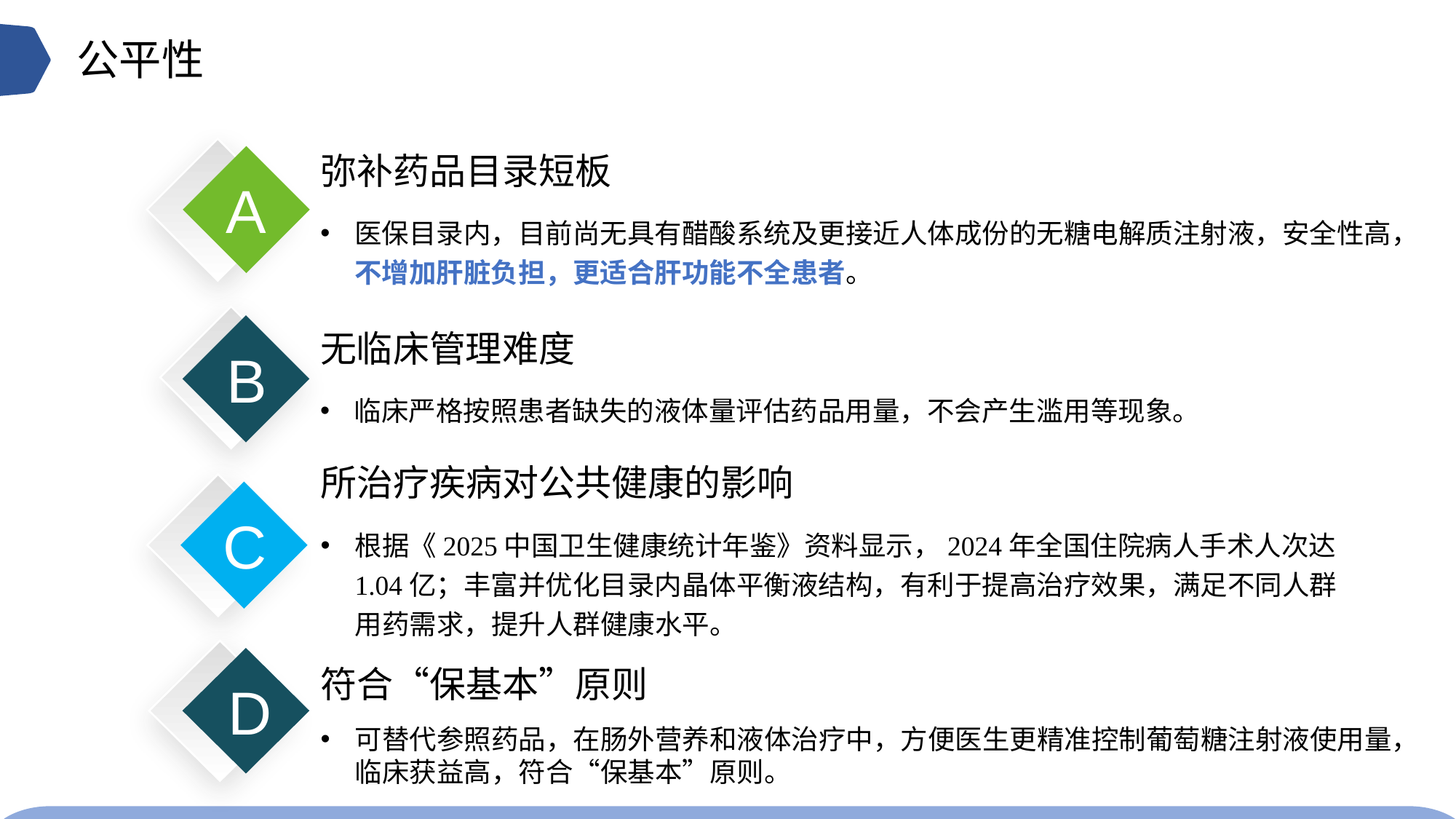

公平性
弥补药品目录短板
医保目录内，目前尚无具有醋酸系统及更接近人体成份的无糖电解质注射液，安全性高，不增加肝脏负担，更适合肝功能不全患者。

A

无临床管理难度
临床严格按照患者缺失的液体量评估药品用量，不会产生滥用等现象。

B
所治疗疾病对公共健康的影响
根据《2025中国卫生健康统计年鉴》资料显示，2024年全国住院病人手术人次达1.04亿；丰富并优化目录内晶体平衡液结构，有利于提高治疗效果，满足不同人群用药需求，提升人群健康水平。

C

符合“保基本”原则

D
可替代参照药品，在肠外营养和液体治疗中，方便医生更精准控制葡萄糖注射液使用量，临床获益高，符合“保基本”原则。